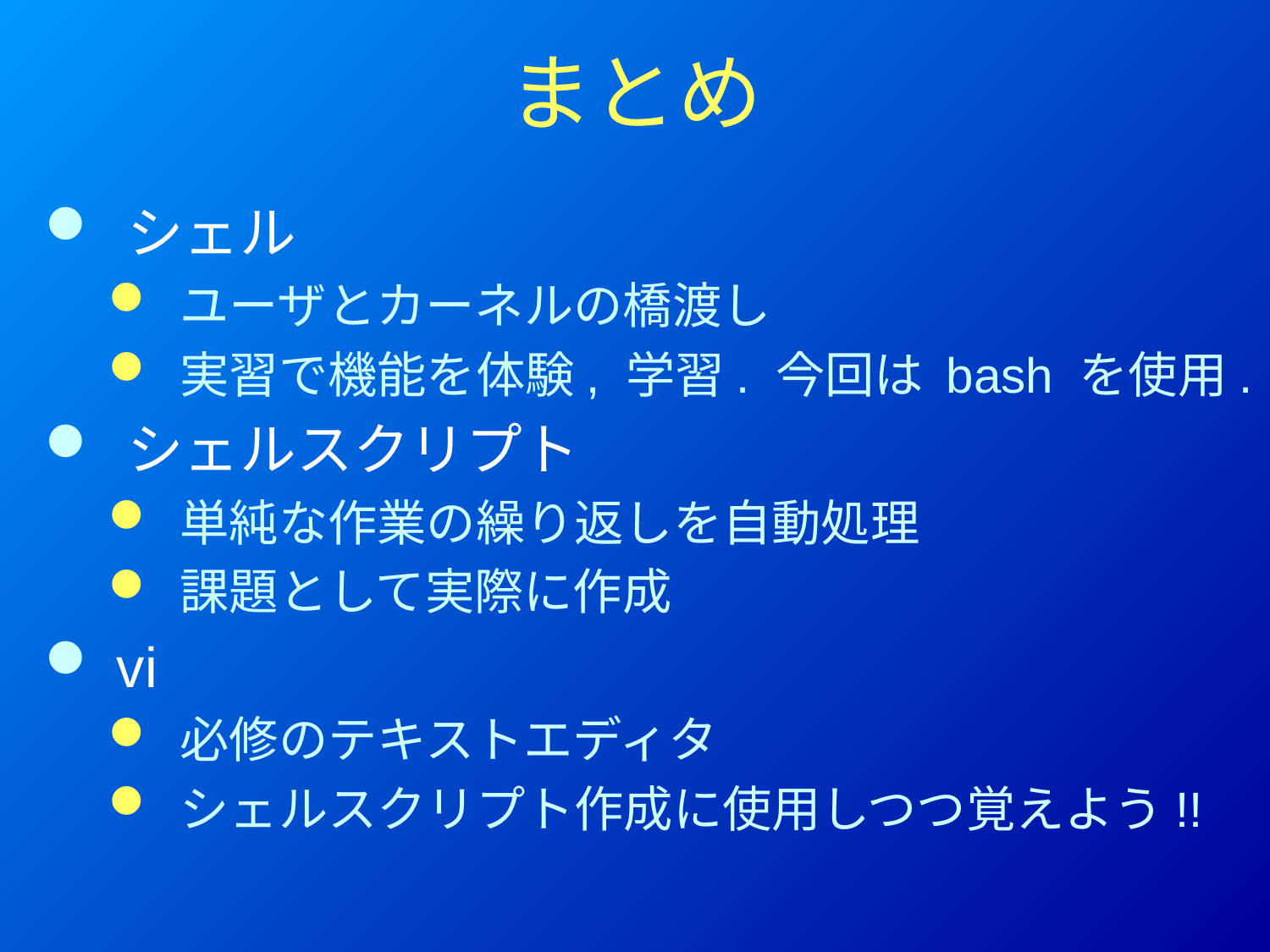

# まとめ
 シェル
 ユーザとカーネルの橋渡し
 実習で機能を体験, 学習. 今回は bash を使用.
 シェルスクリプト
 単純な作業の繰り返しを自動処理
 課題として実際に作成
 vi
 必修のテキストエディタ
 シェルスクリプト作成に使用しつつ覚えよう!!